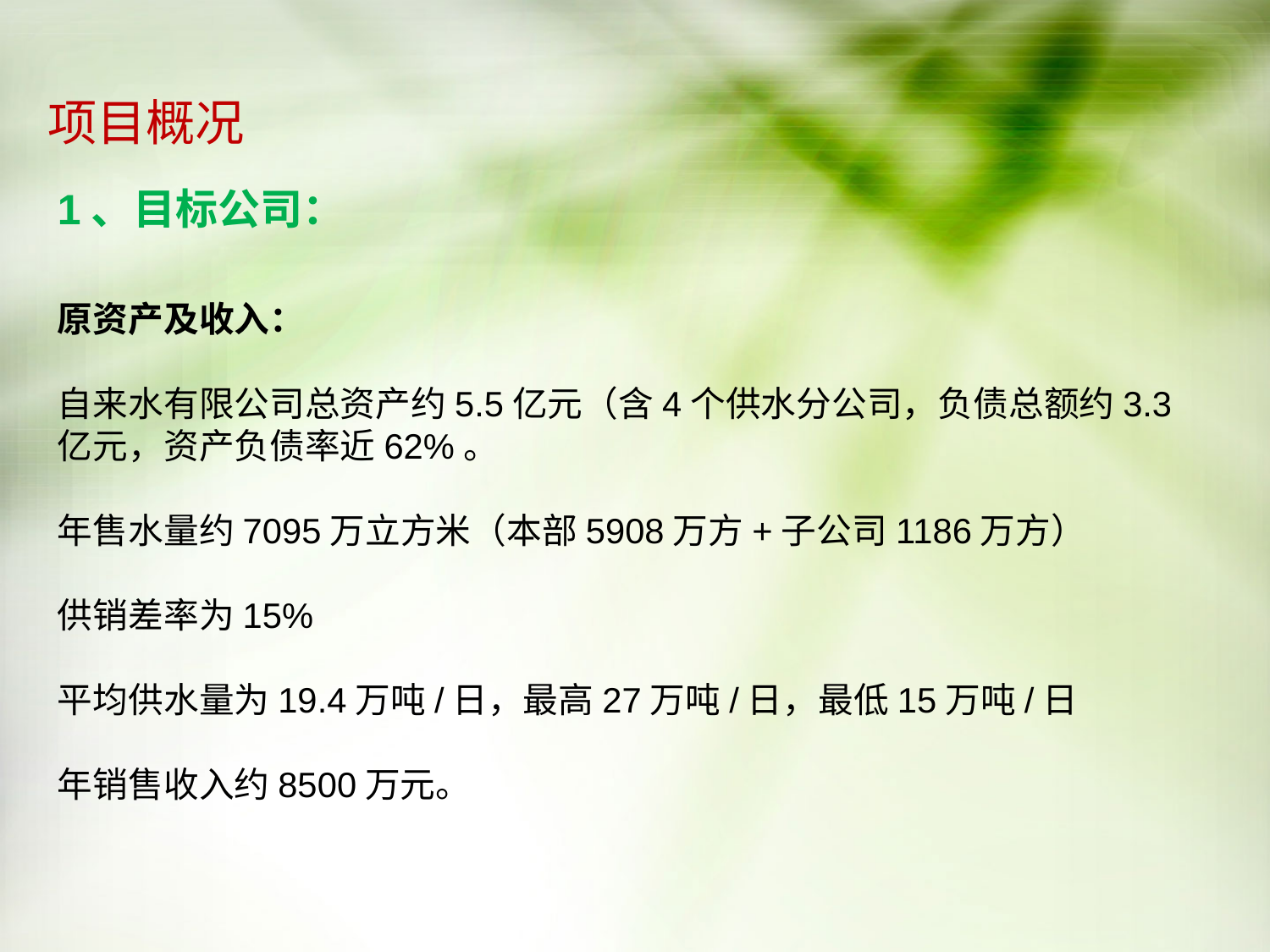

项目概况
1、目标公司：

原资产及收入：

自来水有限公司总资产约5.5亿元（含4个供水分公司，负债总额约3.3亿元，资产负债率近62%。

年售水量约7095万立方米（本部5908万方+子公司1186万方）

供销差率为15%

平均供水量为19.4万吨/日，最高27万吨/日，最低15万吨/日

年销售收入约8500万元。